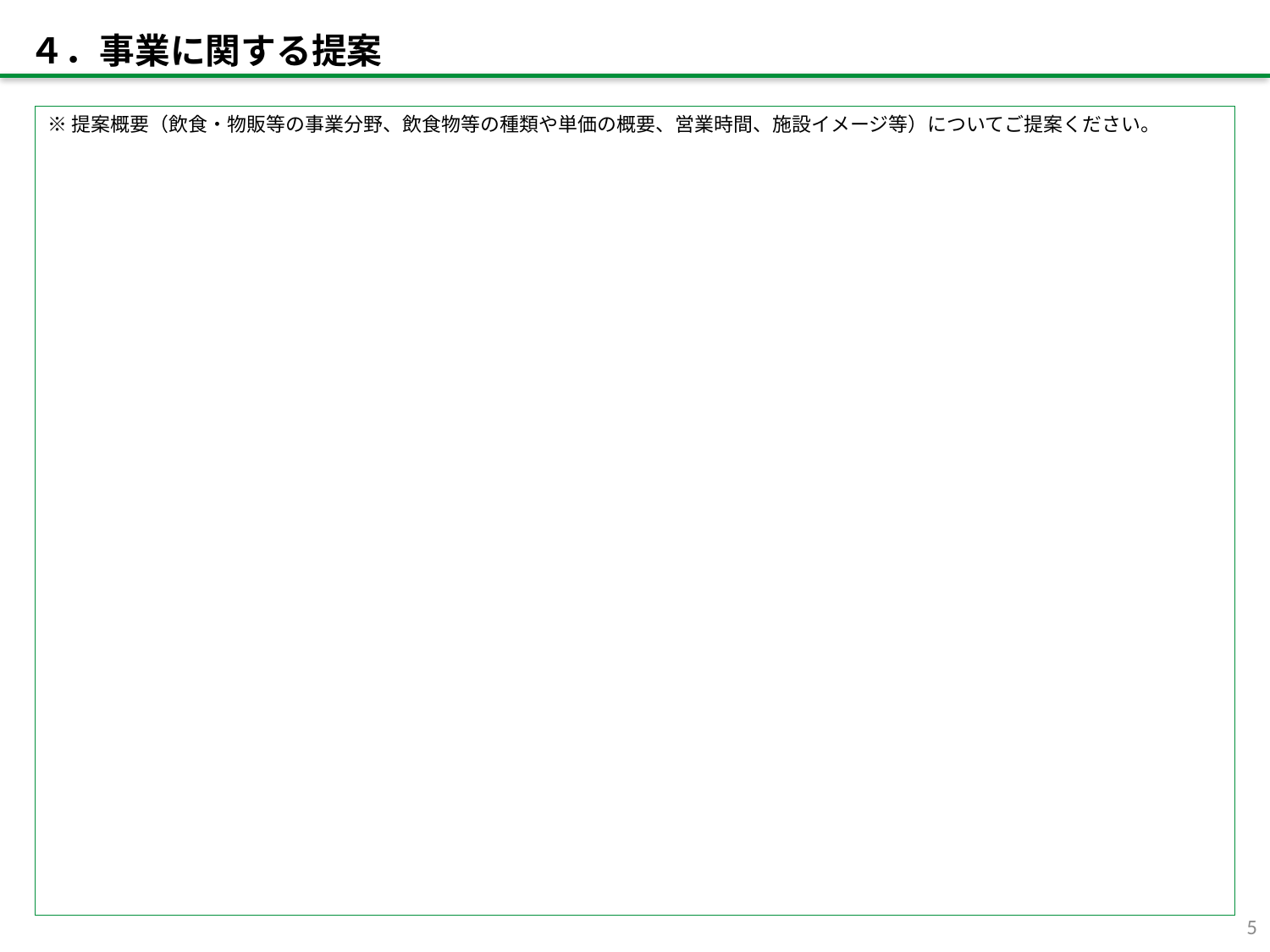

４．事業に関する提案
※提案概要（飲食・物販等の事業分野、飲食物等の種類や単価の概要、営業時間、施設イメージ等）についてご提案ください。
5